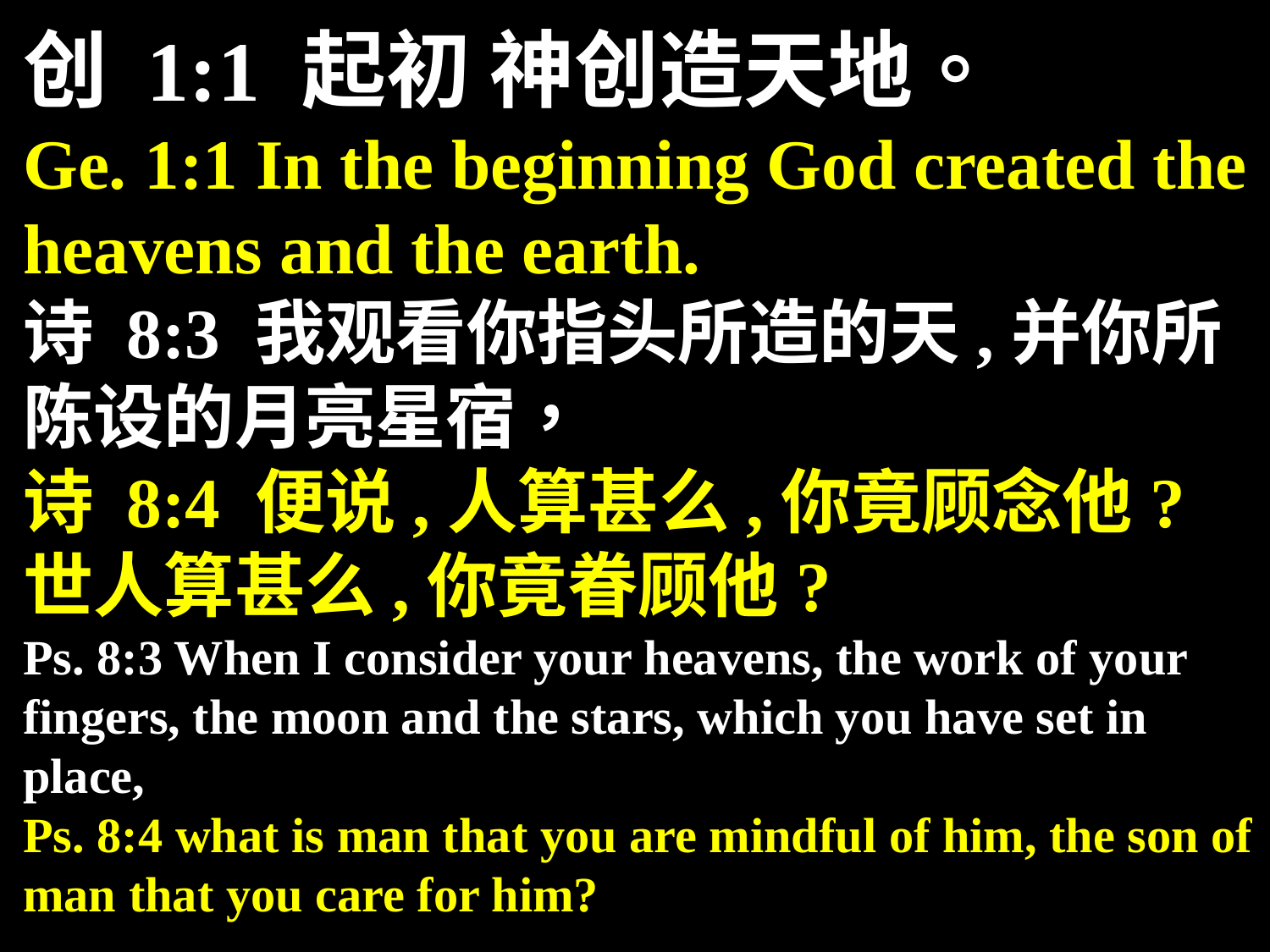

创 1:1 起初 神创造天地。
Ge. 1:1 In the beginning God created the heavens and the earth.
诗 8:3 我观看你指头所造的天,并你所陈设的月亮星宿，
诗 8:4 便说,人算甚么,你竟顾念他?世人算甚么,你竟眷顾他?
Ps. 8:3 When I consider your heavens, the work of your fingers, the moon and the stars, which you have set in place,
Ps. 8:4 what is man that you are mindful of him, the son of man that you care for him?